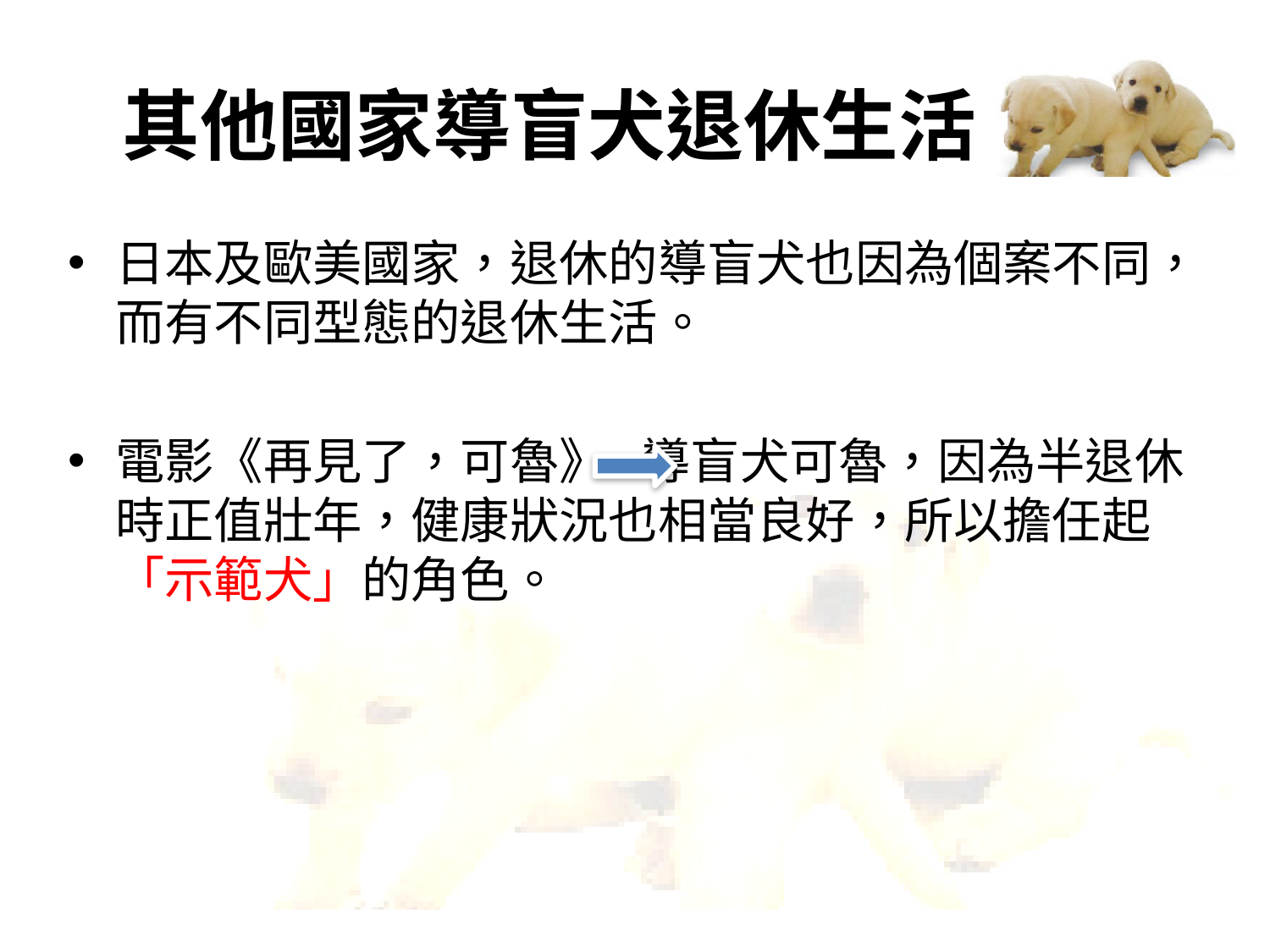

# 其他國家導盲犬退休生活
日本及歐美國家，退休的導盲犬也因為個案不同，而有不同型態的退休生活。

電影《再見了，可魯》   導盲犬可魯，因為半退休時正值壯年，健康狀況也相當良好，所以擔任起「示範犬」的角色。